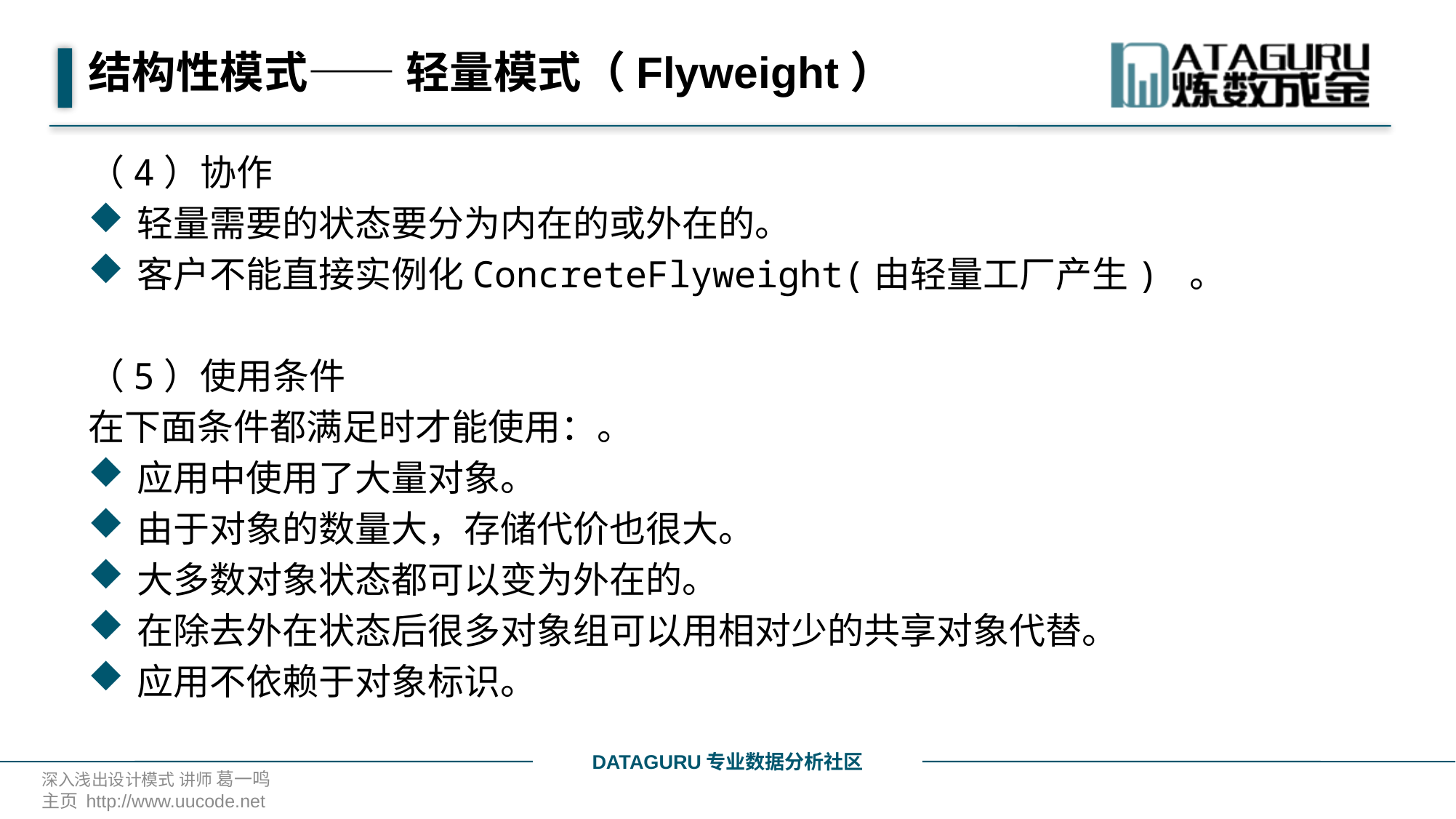

# 结构性模式—— 轻量模式（Flyweight）
（4）协作
轻量需要的状态要分为内在的或外在的。
客户不能直接实例化ConcreteFlyweight(由轻量工厂产生) 。

（5）使用条件
在下面条件都满足时才能使用：。
应用中使用了大量对象。
由于对象的数量大，存储代价也很大。
大多数对象状态都可以变为外在的。
在除去外在状态后很多对象组可以用相对少的共享对象代替。
应用不依赖于对象标识。